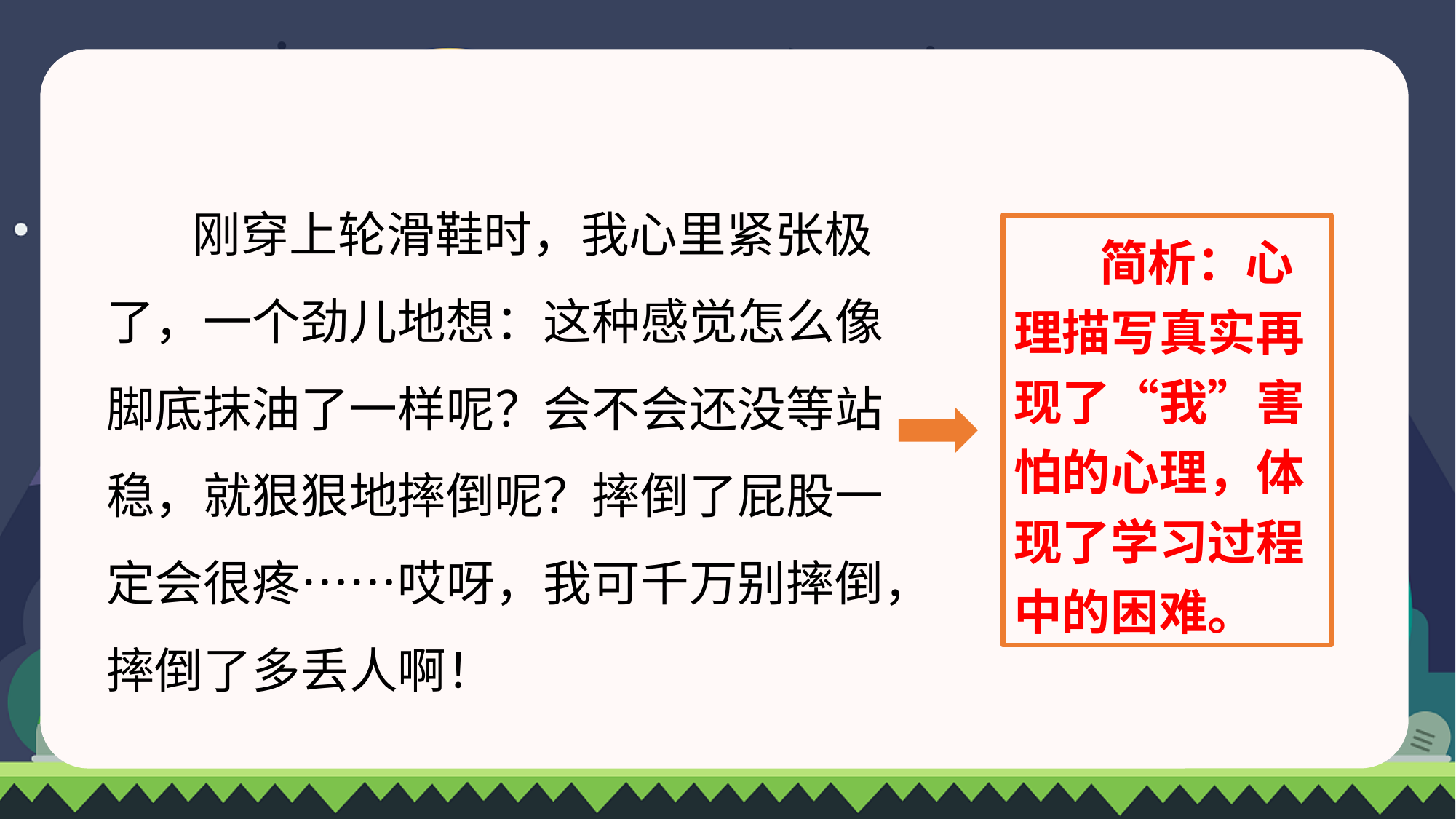

刚穿上轮滑鞋时，我心里紧张极了，一个劲儿地想：这种感觉怎么像脚底抹油了一样呢？会不会还没等站稳，就狠狠地摔倒呢？摔倒了屁股一定会很疼……哎呀，我可千万别摔倒，摔倒了多丢人啊！
简析：心理描写真实再现了“我”害怕的心理，体现了学习过程中的困难。